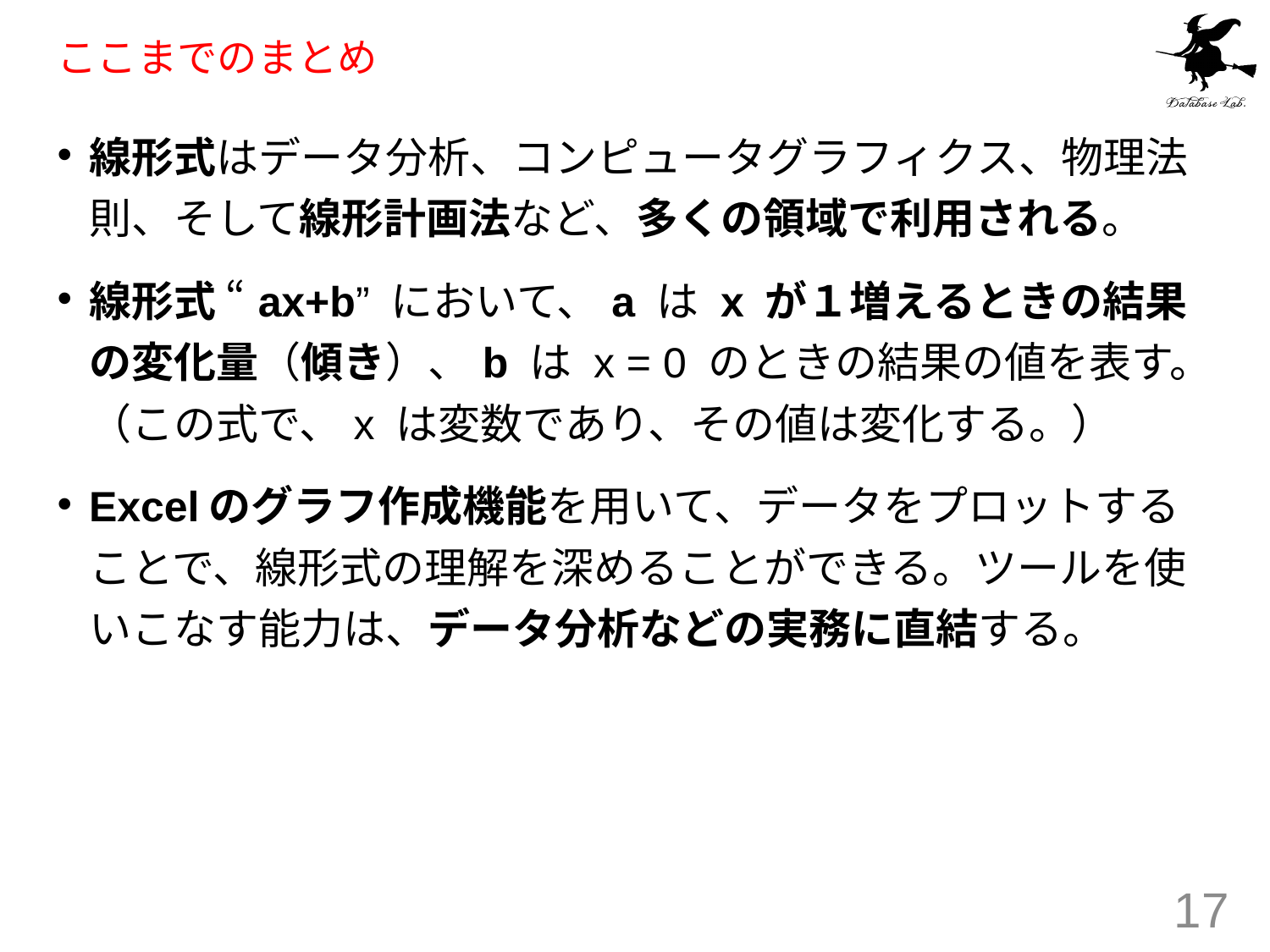

# ここまでのまとめ
線形式はデータ分析、コンピュータグラフィクス、物理法則、そして線形計画法など、多くの領域で利用される。
線形式 “ax+b” において、a は x が１増えるときの結果の変化量（傾き）、b は x = 0 のときの結果の値を表す。（この式で、x は変数であり、その値は変化する。）
Excelのグラフ作成機能を用いて、データをプロットすることで、線形式の理解を深めることができる。ツールを使いこなす能力は、データ分析などの実務に直結する。
17